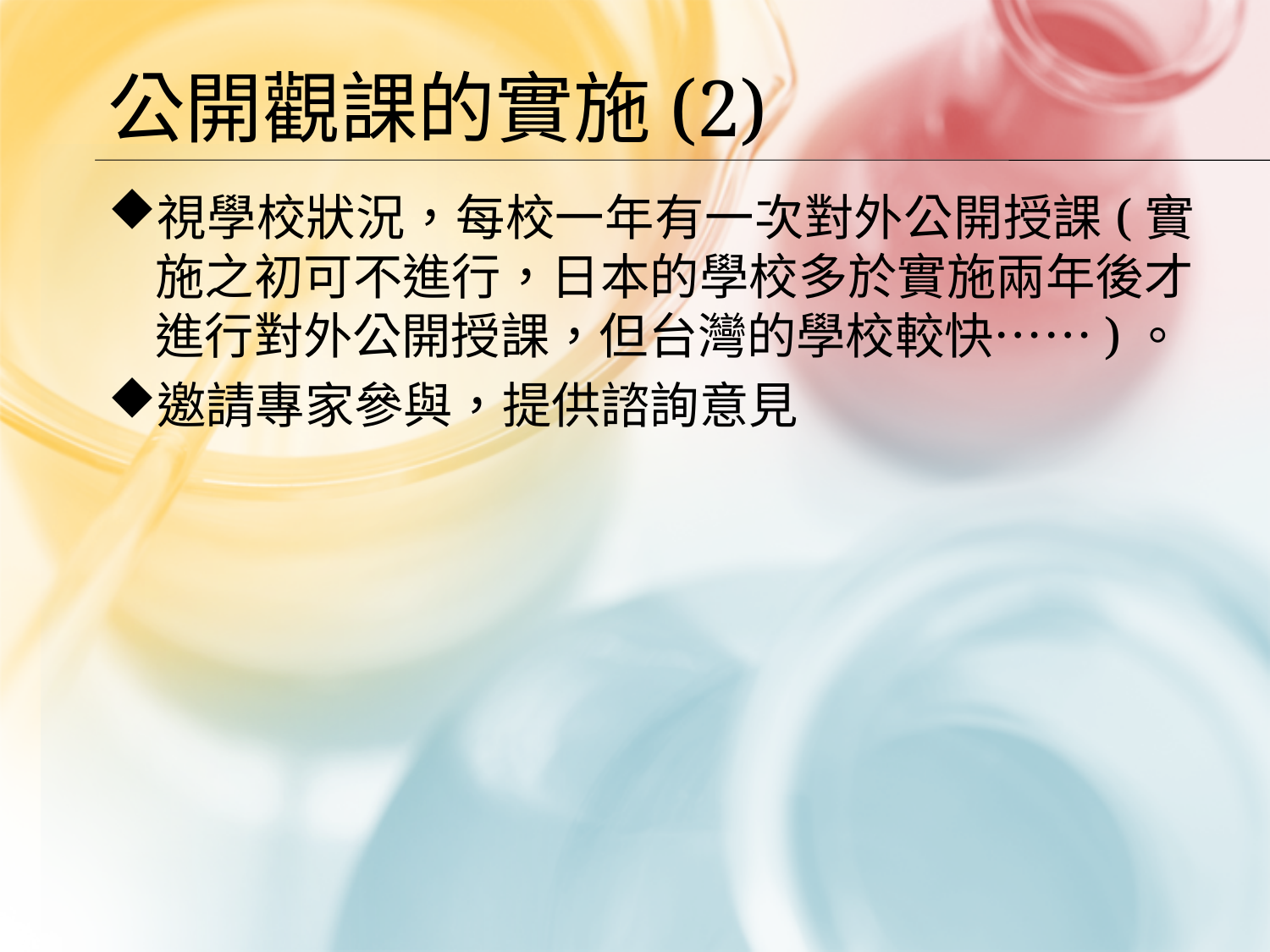

# 公開觀課的實施(2)
視學校狀況，每校一年有一次對外公開授課(實施之初可不進行，日本的學校多於實施兩年後才進行對外公開授課，但台灣的學校較快……)。
邀請專家參與，提供諮詢意見